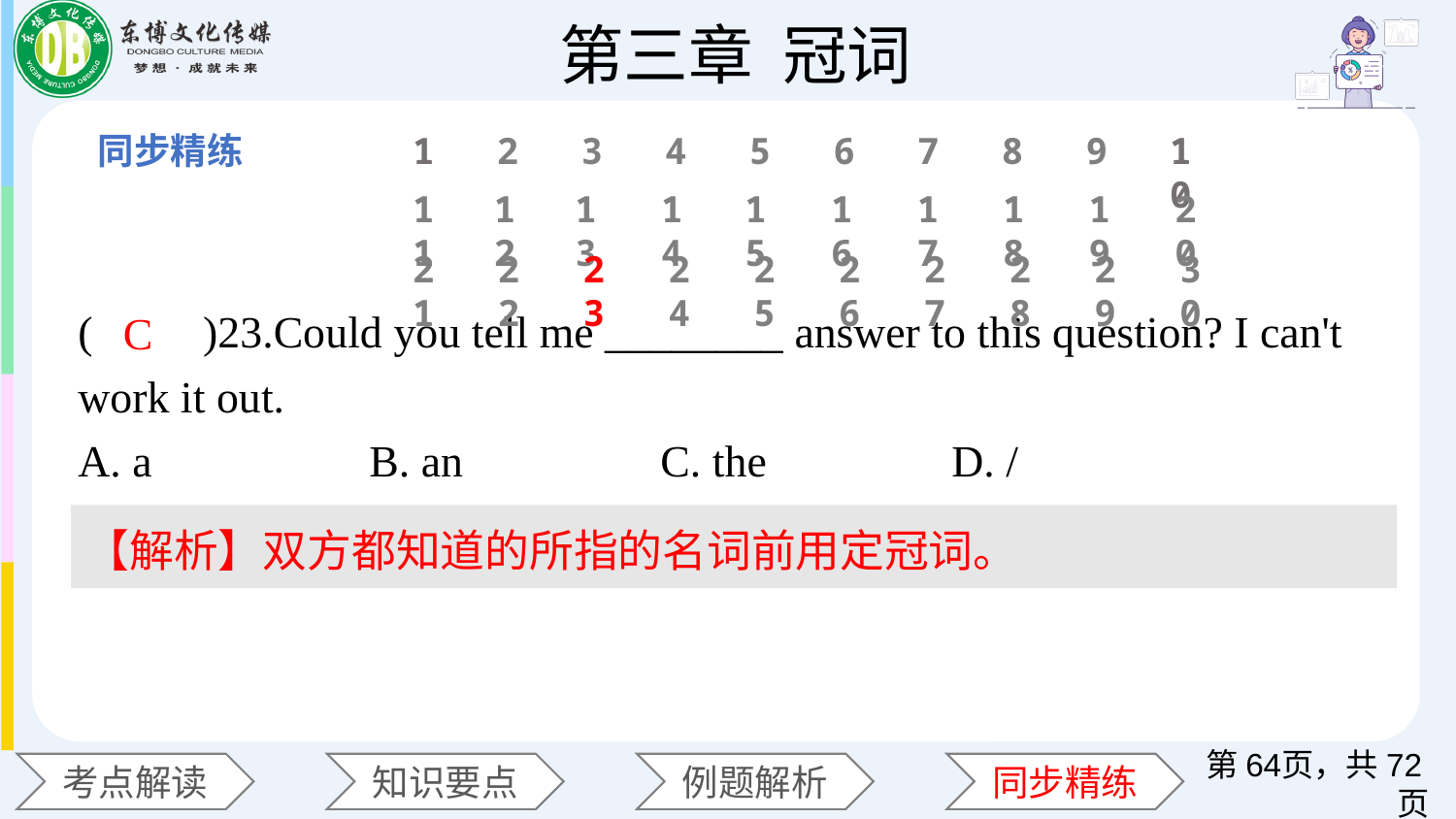

1
2
3
4
5
6
7
8
9
10
11
12
13
14
15
16
17
18
19
20
21
22
23
24
25
26
27
28
29
30
(　　)23.Could you tell me ________ answer to this question? I can't work it out.
A. a    		B. an    		C. the    	D. /
C
【解析】双方都知道的所指的名词前用定冠词。
第64页，共72页